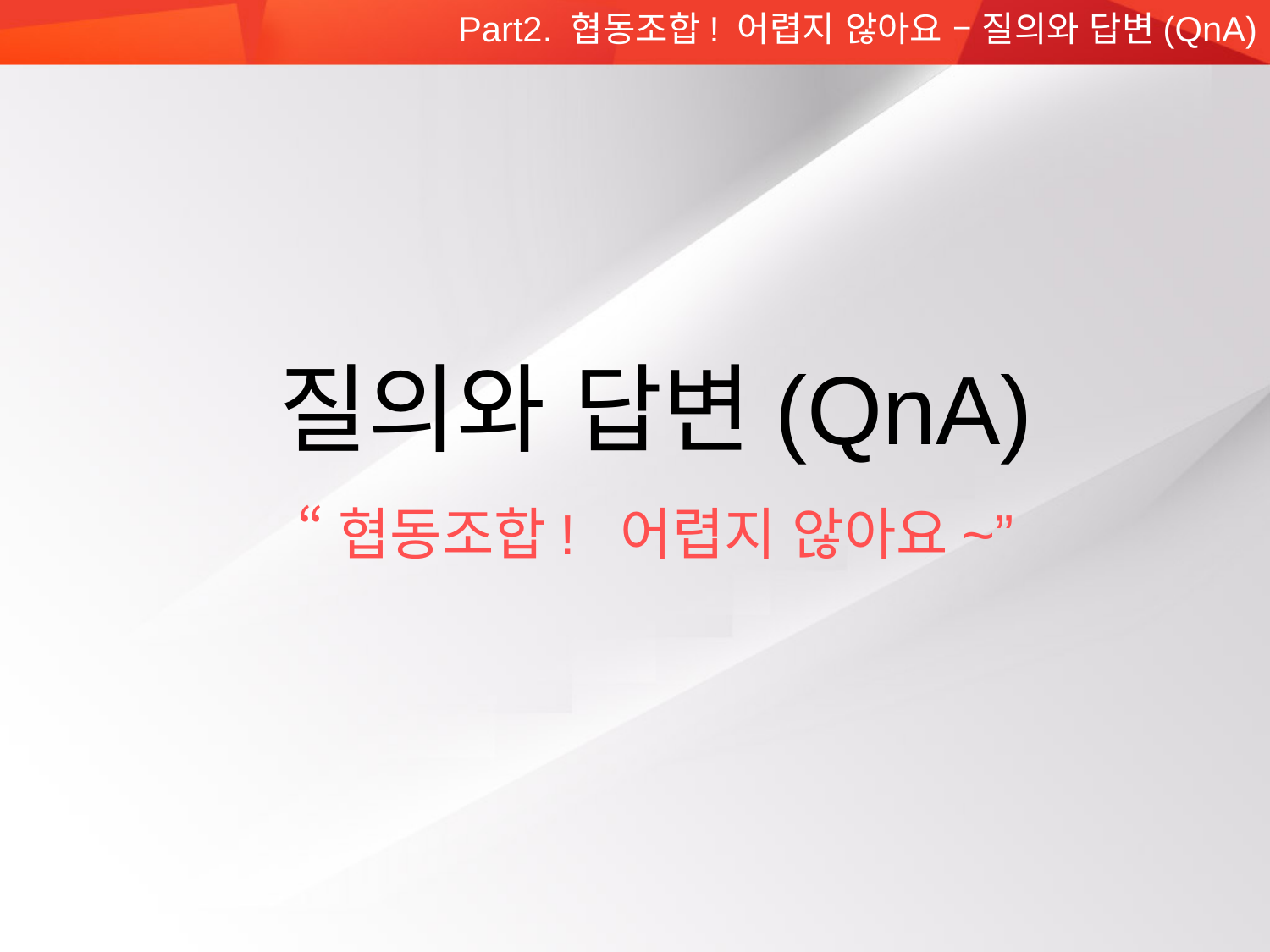

Part2. 협동조합! 어렵지 않아요 – 질의와 답변(QnA)
질의와 답변(QnA)
“협동조합!  어렵지 않아요~”